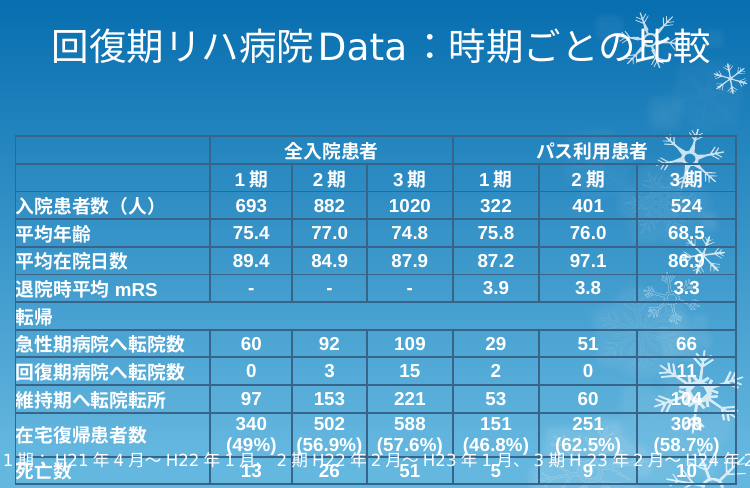

回復期リハ病院Data：時期ごとの比較
|  | 全入院患者 |  |  | パス利用患者 |  |  |
| --- | --- | --- | --- | --- | --- | --- |
|  | 1期 | 2期 | 3期 | 1期 | 2期 | 3期 |
| 入院患者数（人） | 693 | 882 | 1020 | 322 | 401 | 524 |
| 平均年齢 | 75.4 | 77.0 | 74.8 | 75.8 | 76.0 | 68.5 |
| 平均在院日数 | 89.4 | 84.9 | 87.9 | 87.2 | 97.1 | 86.9 |
| 退院時平均mRS | - | - | - | 3.9 | 3.8 | 3.3 |
| 転帰 |  |  |  |  |  |  |
| 急性期病院へ転院数 | 60 | 92 | 109 | 29 | 51 | 66 |
| 回復期病院へ転院数 | 0 | 3 | 15 | 2 | 0 | 11 |
| 維持期へ転院転所 | 97 | 153 | 221 | 53 | 60 | 104 |
| 在宅復帰患者数 | 340 (49%) | 502 (56.9%) | 588 (57.6%) | 151 (46.8%) | 251 (62.5%) | 308 (58.7%) |
| 死亡数 | 13 | 26 | 51 | 5 | 9 | 10 |
＊1期；H21年4月～H22年1月、2期H22年2月～H23年1月、3期H 23年2月～H24年2月